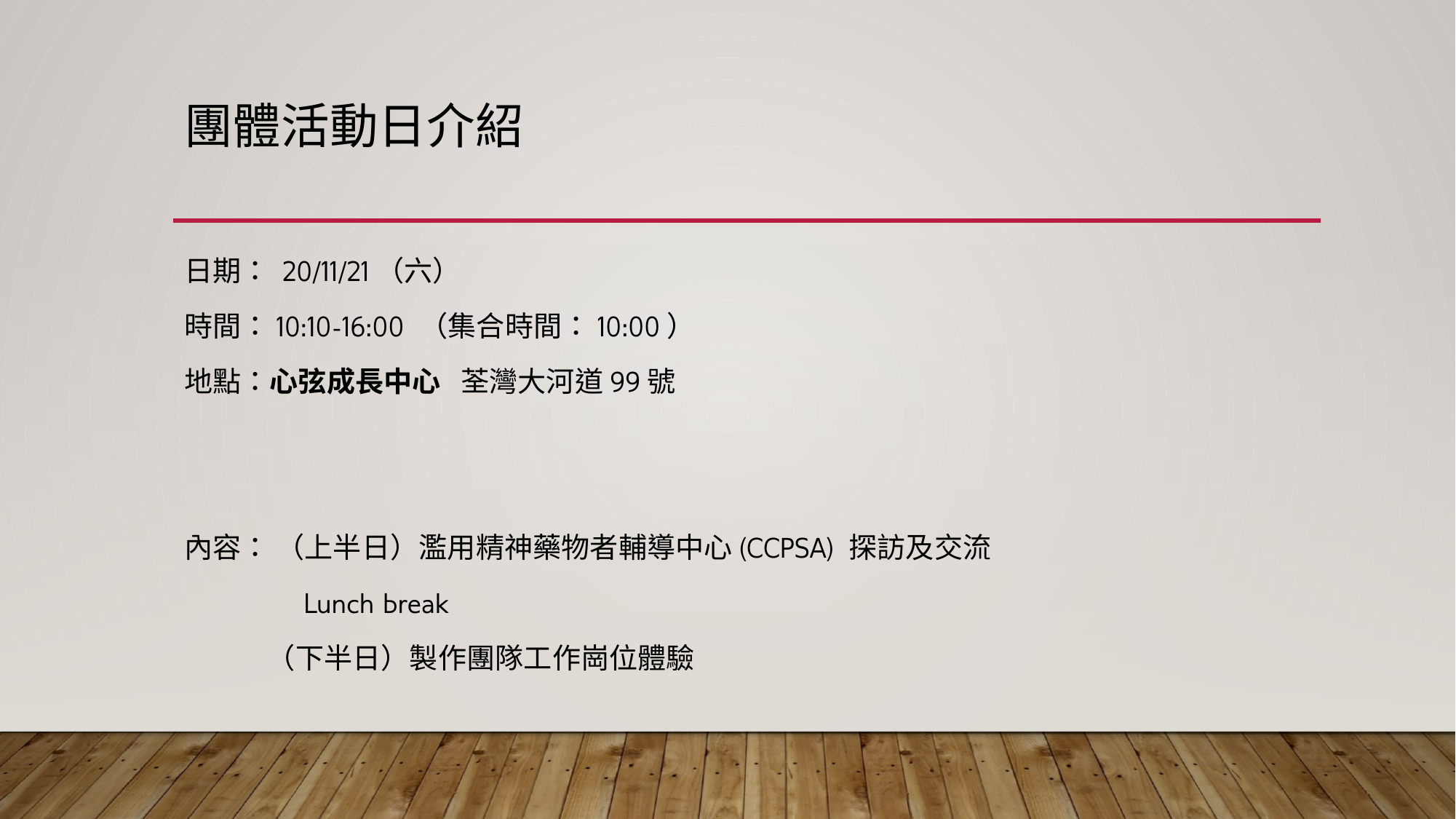

# 團體活動日介紹
日期： 20/11/21（六）
時間：10:10-16:00 （集合時間：10:00）
地點：心弦成長中心   荃灣大河道99號

內容： （上半日）濫用精神藥物者輔導中心(CCPSA) 探訪及交流
              Lunch break
            （下半日）製作團隊工作崗位體驗